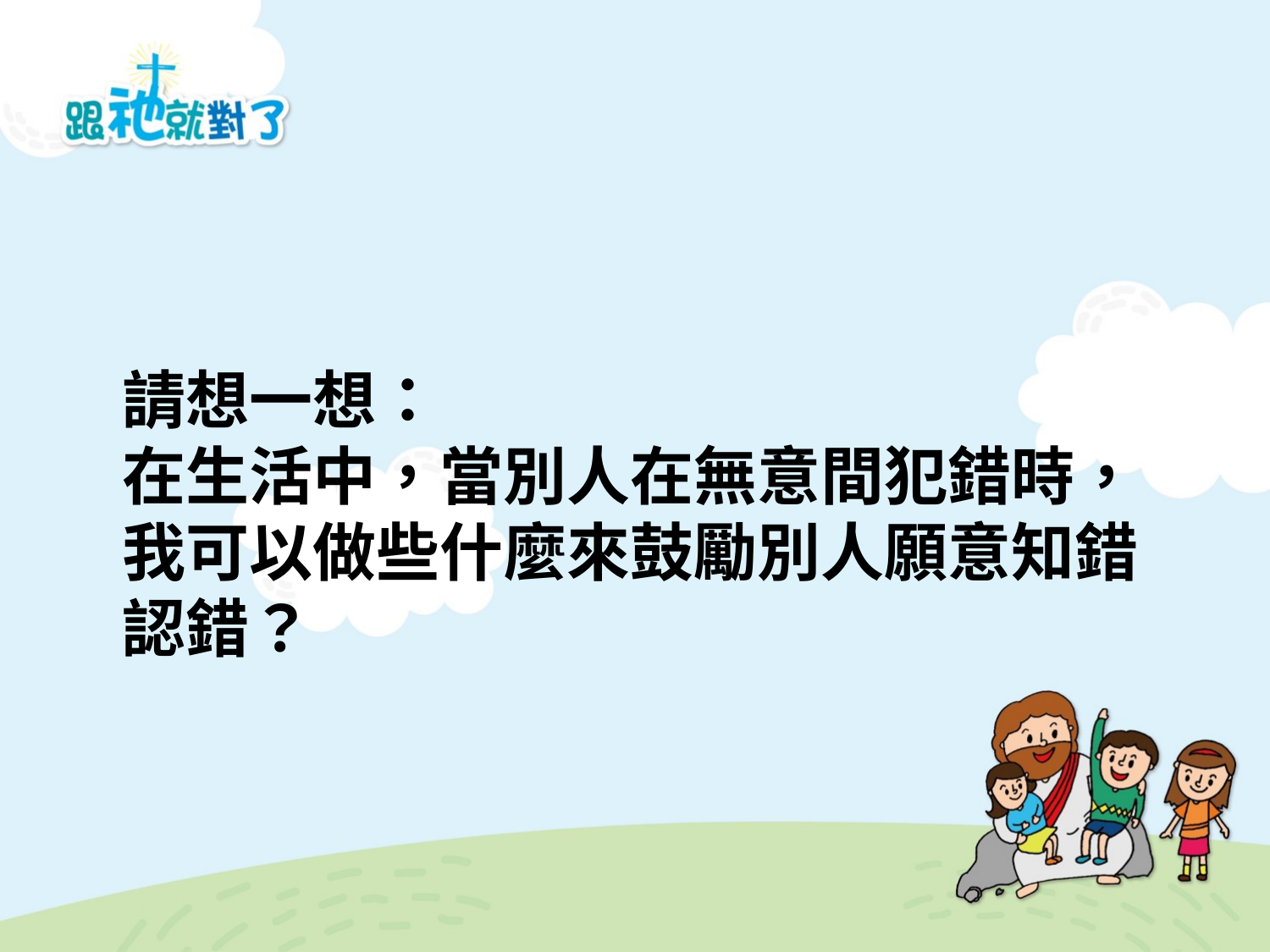

請想一想：
在生活中，當別人在無意間犯錯時，我可以做些什麼來鼓勵別人願意知錯認錯？